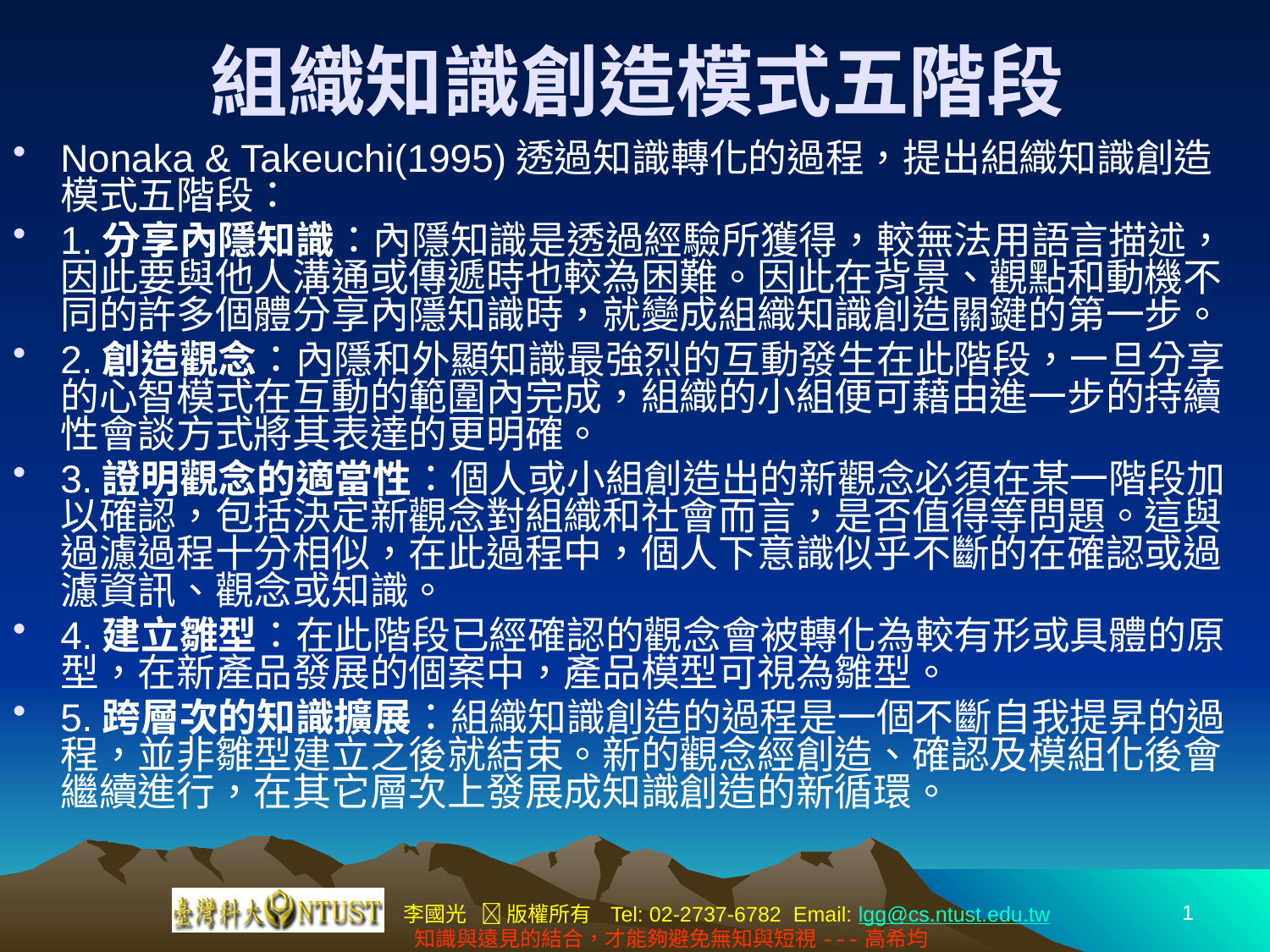

# 組織知識創造模式五階段
Nonaka & Takeuchi(1995)透過知識轉化的過程，提出組織知識創造模式五階段：
1.分享內隱知識：內隱知識是透過經驗所獲得，較無法用語言描述，因此要與他人溝通或傳遞時也較為困難。因此在背景、觀點和動機不同的許多個體分享內隱知識時，就變成組織知識創造關鍵的第一步。
2.創造觀念：內隱和外顯知識最強烈的互動發生在此階段，一旦分享的心智模式在互動的範圍內完成，組織的小組便可藉由進一步的持續性會談方式將其表達的更明確。
3.證明觀念的適當性：個人或小組創造出的新觀念必須在某一階段加以確認，包括決定新觀念對組織和社會而言，是否值得等問題。這與過濾過程十分相似，在此過程中，個人下意識似乎不斷的在確認或過濾資訊、觀念或知識。
4.建立雛型：在此階段已經確認的觀念會被轉化為較有形或具體的原型，在新產品發展的個案中，產品模型可視為雛型。
5.跨層次的知識擴展：組織知識創造的過程是一個不斷自我提昇的過程，並非雛型建立之後就結束。新的觀念經創造、確認及模組化後會繼續進行，在其它層次上發展成知識創造的新循環。
1